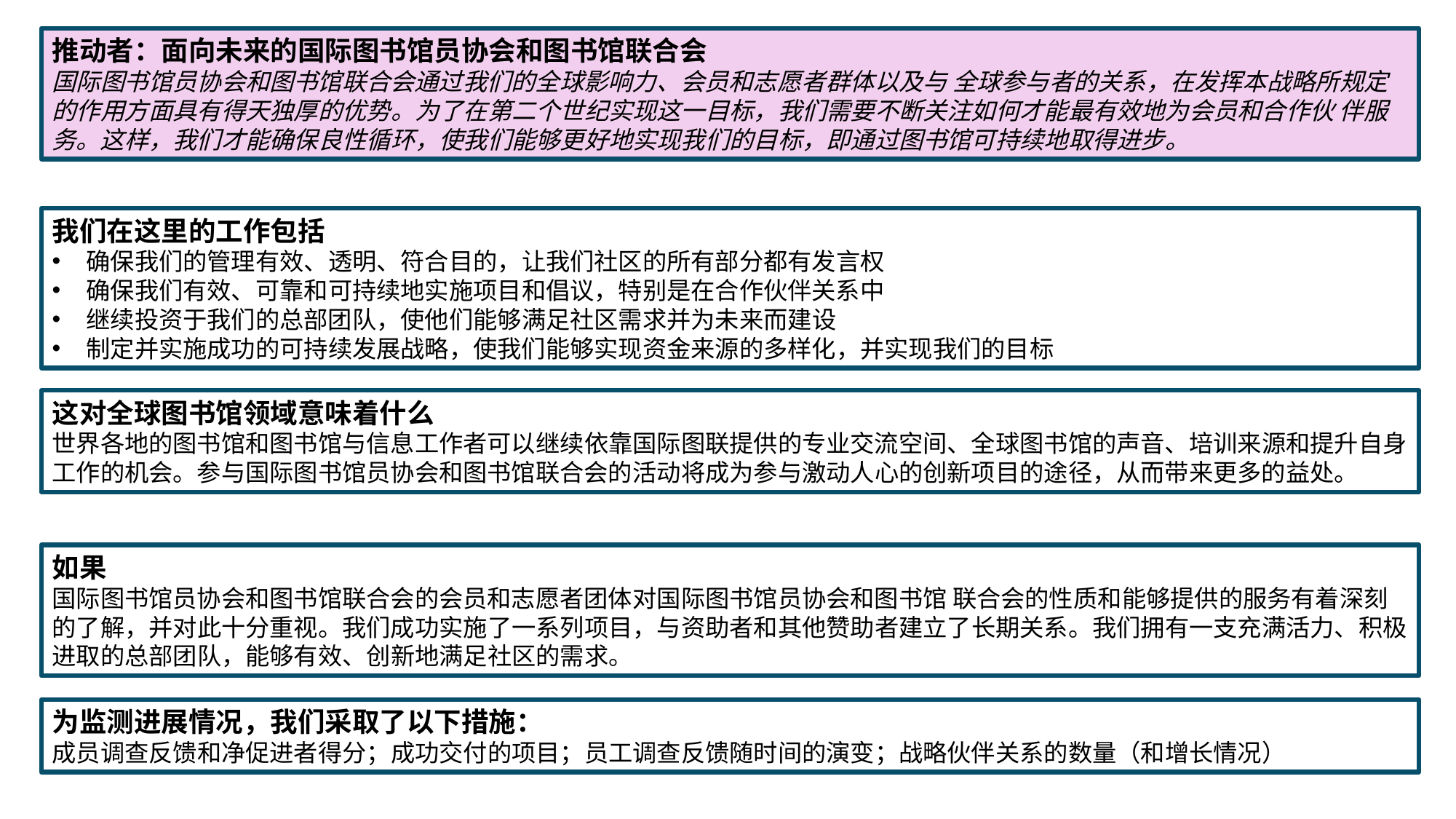

推动者：面向未来的国际图书馆员协会和图书馆联合会
国际图书馆员协会和图书馆联合会通过我们的全球影响力、会员和志愿者群体以及与 全球参与者的关系，在发挥本战略所规定的作用方面具有得天独厚的优势。为了在第二个世纪实现这一目标，我们需要不断关注如何才能最有效地为会员和合作伙 伴服务。这样，我们才能确保良性循环，使我们能够更好地实现我们的目标，即通过图书馆可持续地取得进步。
我们在这里的工作包括
确保我们的管理有效、透明、符合目的，让我们社区的所有部分都有发言权
确保我们有效、可靠和可持续地实施项目和倡议，特别是在合作伙伴关系中
继续投资于我们的总部团队，使他们能够满足社区需求并为未来而建设
制定并实施成功的可持续发展战略，使我们能够实现资金来源的多样化，并实现我们的目标
这对全球图书馆领域意味着什么
世界各地的图书馆和图书馆与信息工作者可以继续依靠国际图联提供的专业交流空间、全球图书馆的声音、培训来源和提升自身工作的机会。参与国际图书馆员协会和图书馆联合会的活动将成为参与激动人心的创新项目的途径，从而带来更多的益处。
如果
国际图书馆员协会和图书馆联合会的会员和志愿者团体对国际图书馆员协会和图书馆 联合会的性质和能够提供的服务有着深刻的了解，并对此十分重视。我们成功实施了一系列项目，与资助者和其他赞助者建立了长期关系。我们拥有一支充满活力、积极进取的总部团队，能够有效、创新地满足社区的需求。
为监测进展情况，我们采取了以下措施：
成员调查反馈和净促进者得分；成功交付的项目；员工调查反馈随时间的演变；战略伙伴关系的数量（和增长情况）